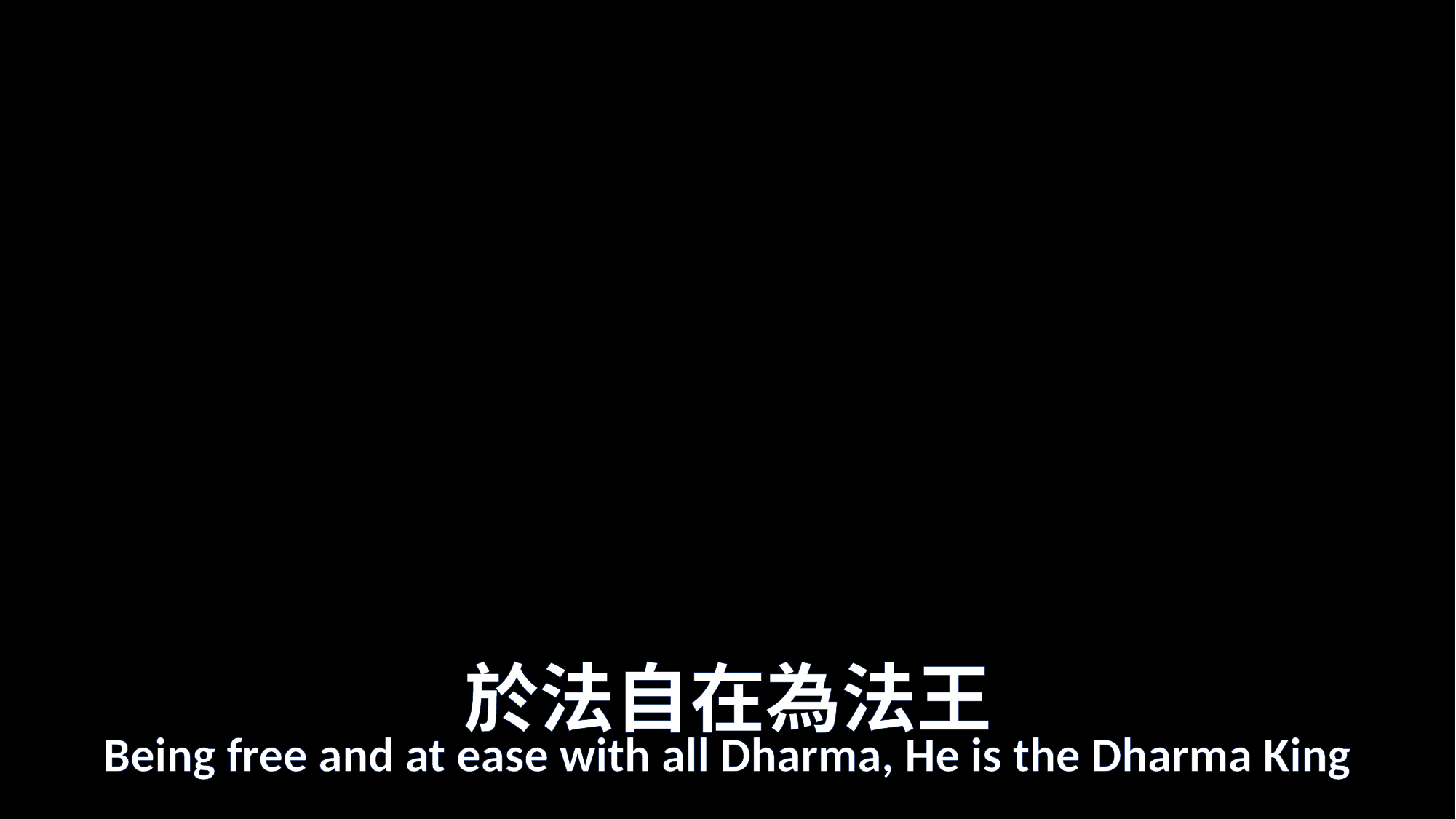

# 於法自在為法王
Being free and at ease with all Dharma, He is the Dharma King